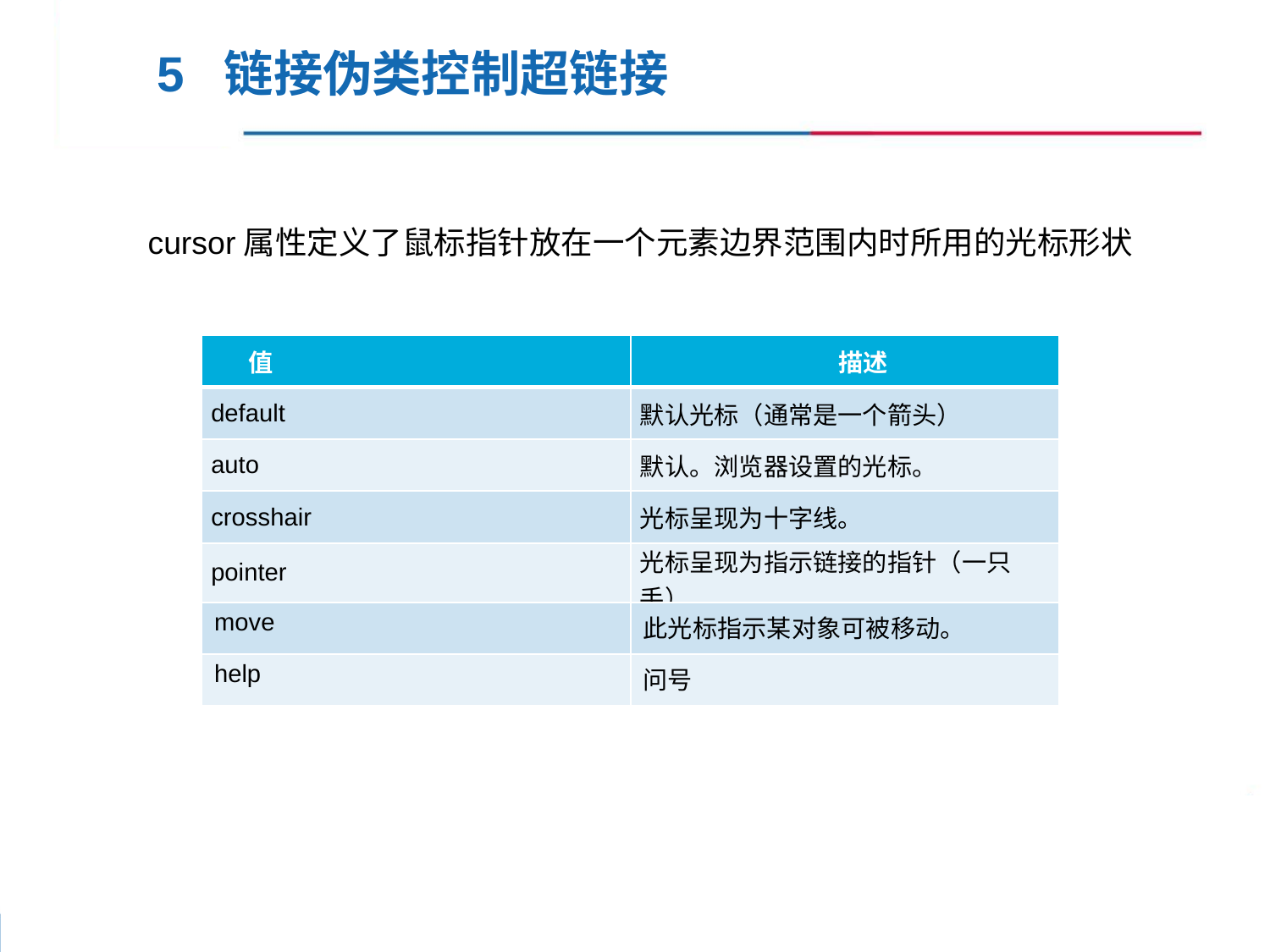

5  链接伪类控制超链接
cursor属性定义了鼠标指针放在一个元素边界范围内时所用的光标形状
| 值 | 描述 |
| --- | --- |
| default | 默认光标（通常是一个箭头） |
| auto | 默认。浏览器设置的光标。 |
| crosshair | 光标呈现为十字线。 |
| pointer | 光标呈现为指示链接的指针（一只手） |
| move | 此光标指示某对象可被移动。 |
| help | 问号 |